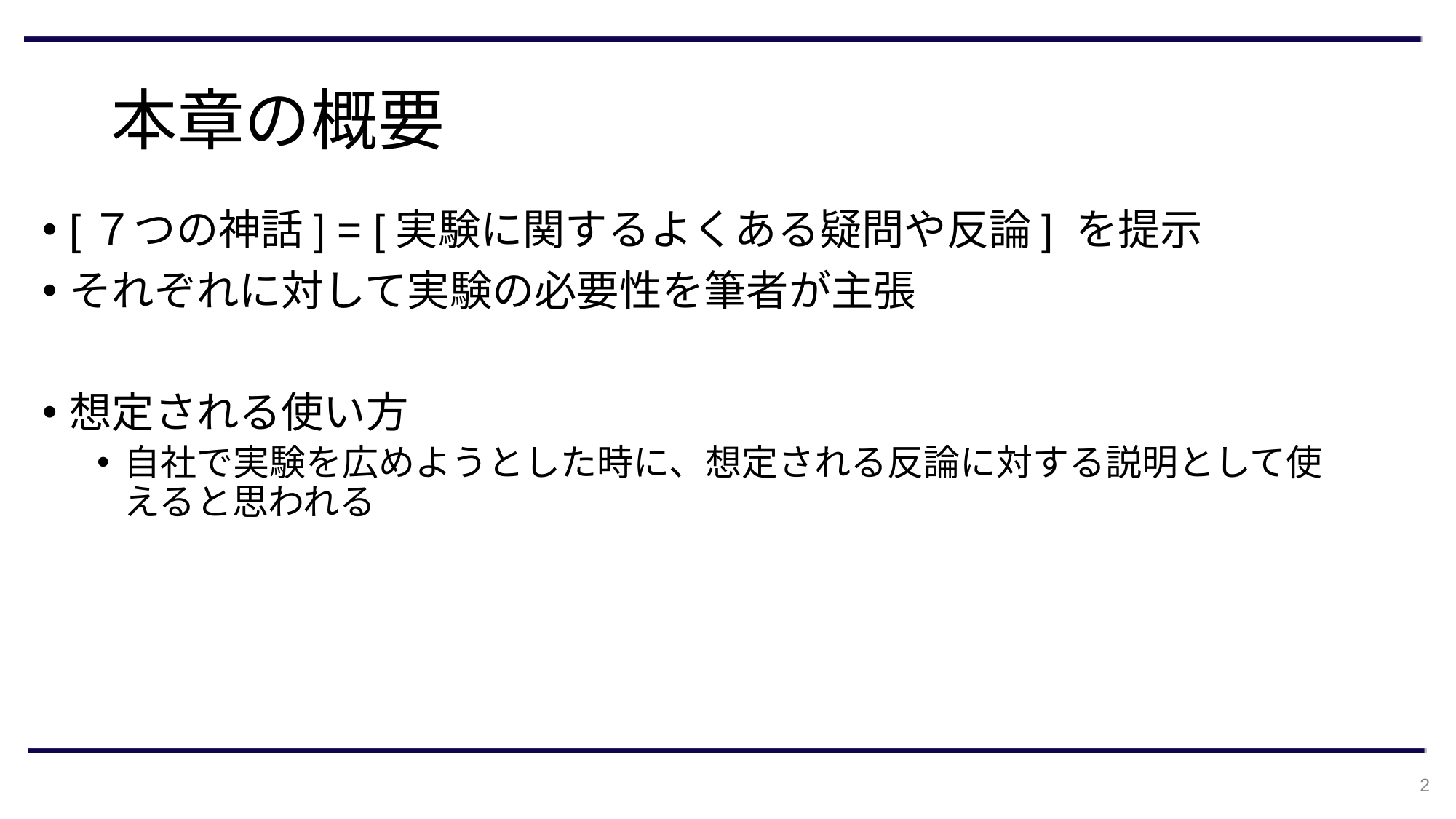

# 本章の概要
[７つの神話] = [実験に関するよくある疑問や反論] を提示
それぞれに対して実験の必要性を筆者が主張

想定される使い方
自社で実験を広めようとした時に、想定される反論に対する説明として使えると思われる
2